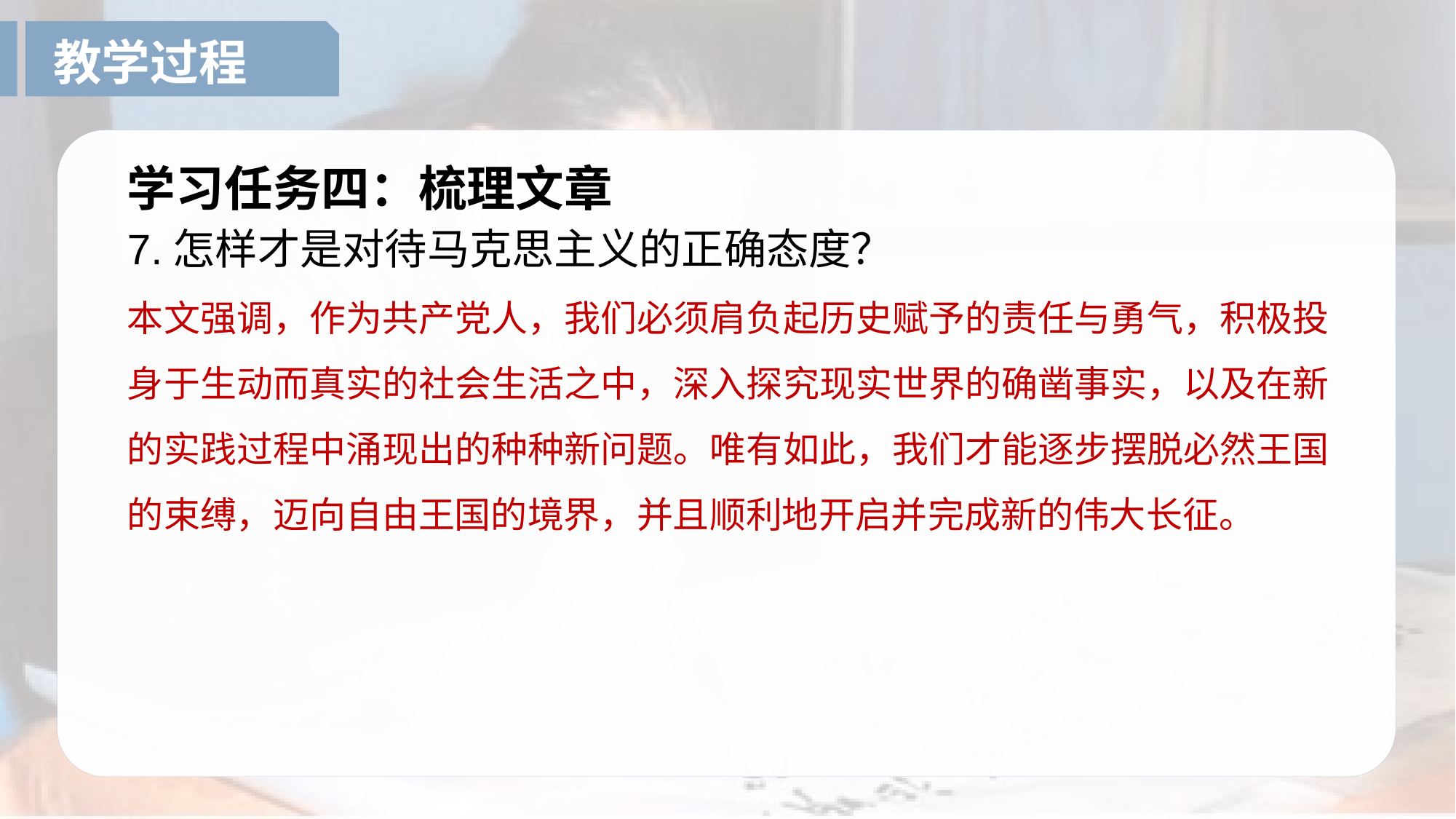

教学过程
# 学习任务四：梳理文章

7.怎样才是对待马克思主义的正确态度？
本文强调，作为共产党人，我们必须肩负起历史赋予的责任与勇气，积极投身于生动而真实的社会生活之中，深入探究现实世界的确凿事实，以及在新的实践过程中涌现出的种种新问题。唯有如此，我们才能逐步摆脱必然王国的束缚，迈向自由王国的境界，并且顺利地开启并完成新的伟大长征。